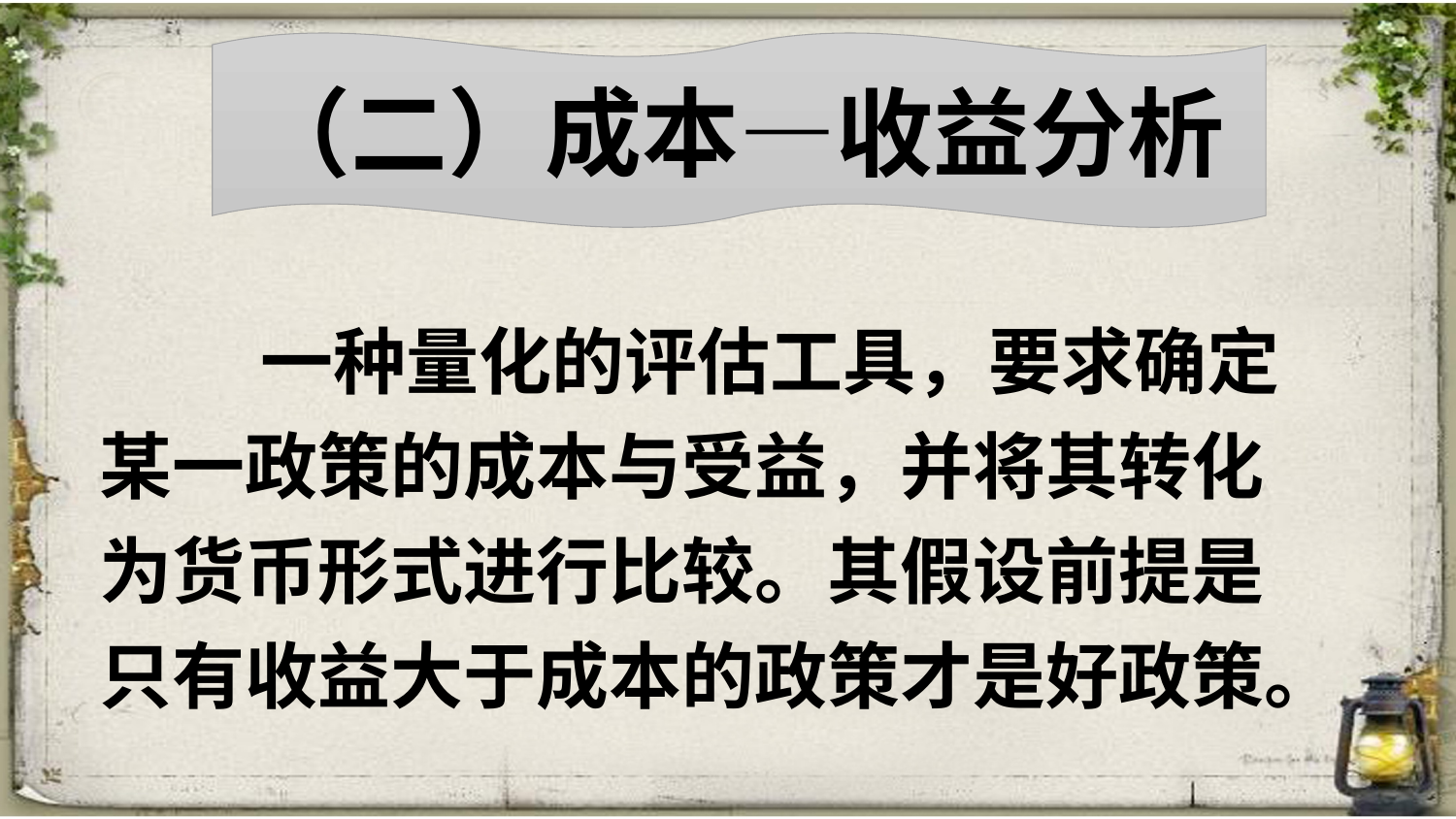

（二）成本—收益分析
          一种量化的评估工具，要求确定某一政策的成本与受益，并将其转化为货币形式进行比较。其假设前提是只有收益大于成本的政策才是好政策。